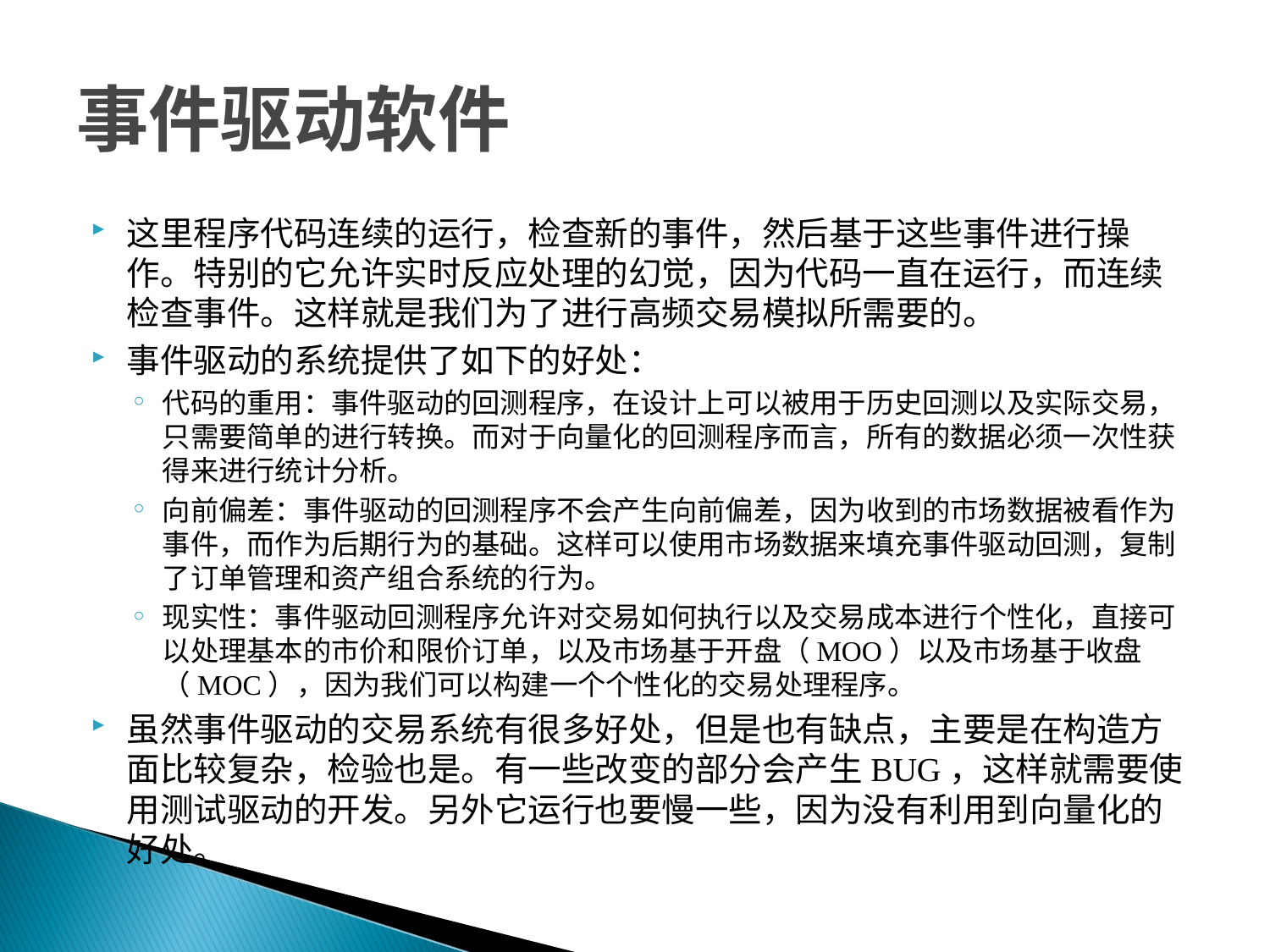

# 事件驱动软件
这里程序代码连续的运行，检查新的事件，然后基于这些事件进行操作。特别的它允许实时反应处理的幻觉，因为代码一直在运行，而连续检查事件。这样就是我们为了进行高频交易模拟所需要的。
事件驱动的系统提供了如下的好处：
代码的重用：事件驱动的回测程序，在设计上可以被用于历史回测以及实际交易，只需要简单的进行转换。而对于向量化的回测程序而言，所有的数据必须一次性获得来进行统计分析。
向前偏差：事件驱动的回测程序不会产生向前偏差，因为收到的市场数据被看作为事件，而作为后期行为的基础。这样可以使用市场数据来填充事件驱动回测，复制了订单管理和资产组合系统的行为。
现实性：事件驱动回测程序允许对交易如何执行以及交易成本进行个性化，直接可以处理基本的市价和限价订单，以及市场基于开盘（MOO）以及市场基于收盘（MOC），因为我们可以构建一个个性化的交易处理程序。
虽然事件驱动的交易系统有很多好处，但是也有缺点，主要是在构造方面比较复杂，检验也是。有一些改变的部分会产生BUG，这样就需要使用测试驱动的开发。另外它运行也要慢一些，因为没有利用到向量化的好处。